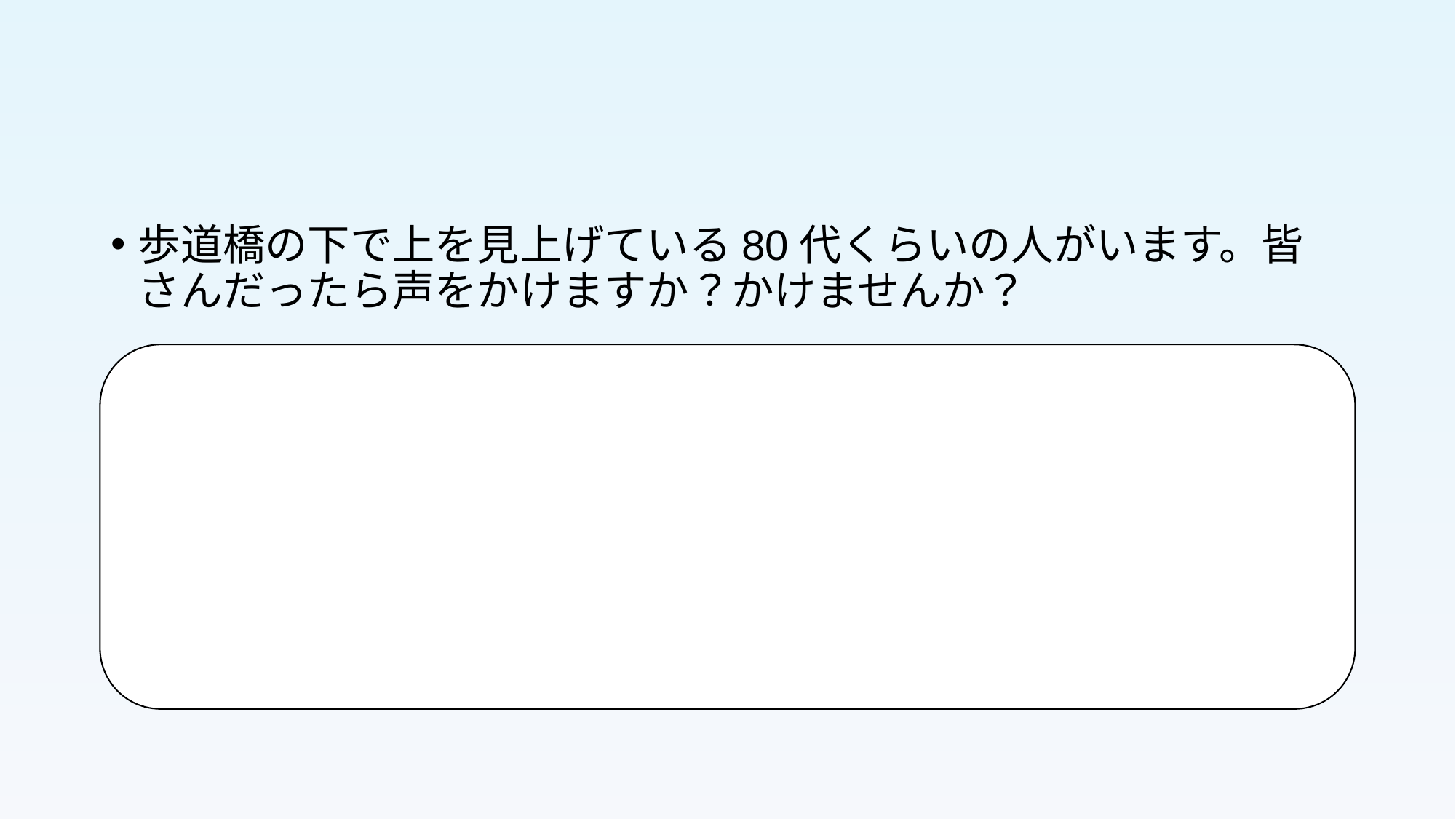

歩道橋の下で上を見上げている80代くらいの人がいます。皆さんだったら声をかけますか？かけませんか？